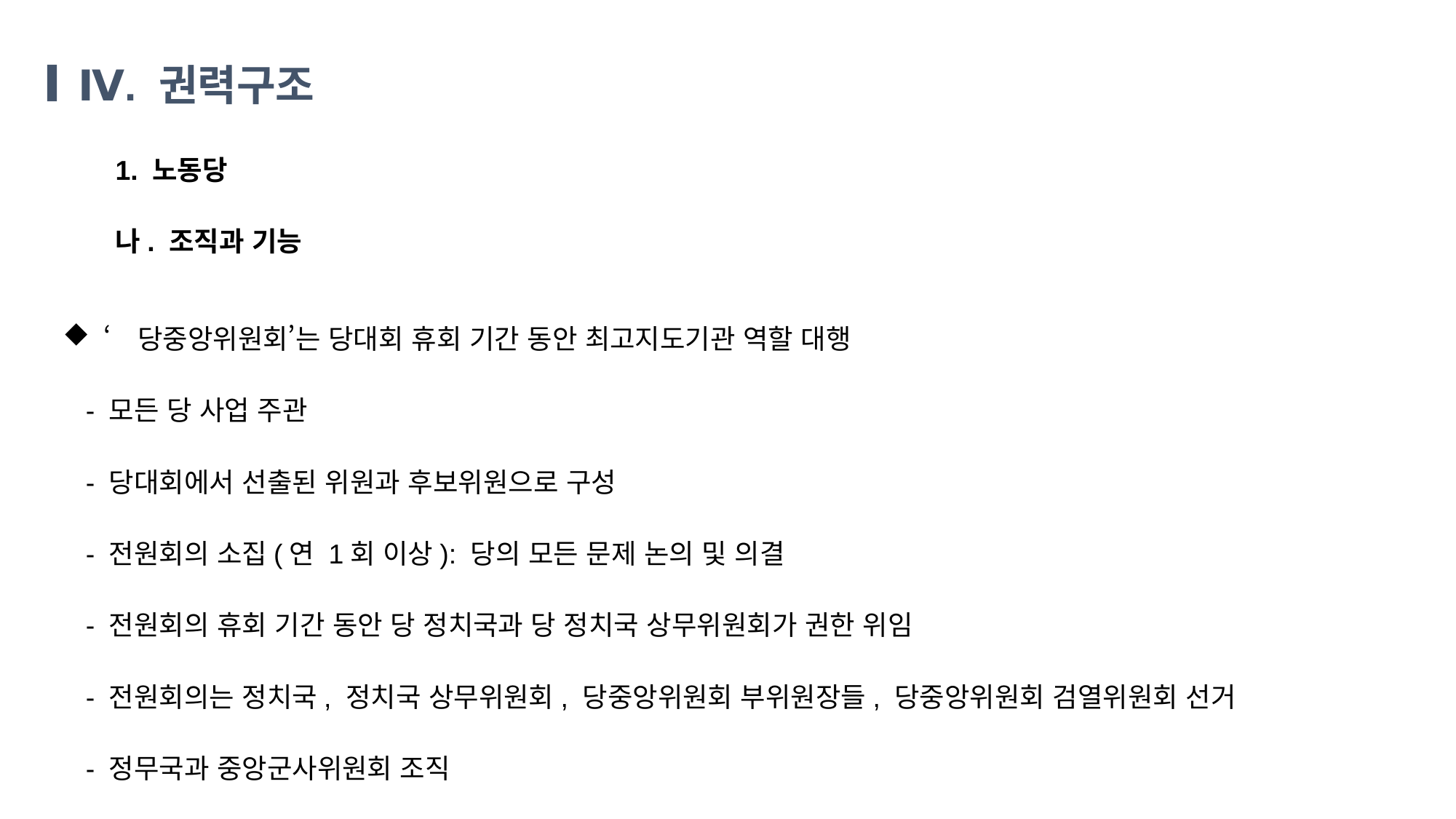

Ⅳ. 권력구조

1. 노동당
나. 조직과 기능
‘당중앙위원회’는 당대회 휴회 기간 동안 최고지도기관 역할 대행
   - 모든 당 사업 주관
   - 당대회에서 선출된 위원과 후보위원으로 구성
   - 전원회의 소집(연 1회 이상): 당의 모든 문제 논의 및 의결
   - 전원회의 휴회 기간 동안 당 정치국과 당 정치국 상무위원회가 권한 위임
   - 전원회의는 정치국, 정치국 상무위원회, 당중앙위원회 부위원장들, 당중앙위원회 검열위원회 선거
   - 정무국과 중앙군사위원회 조직